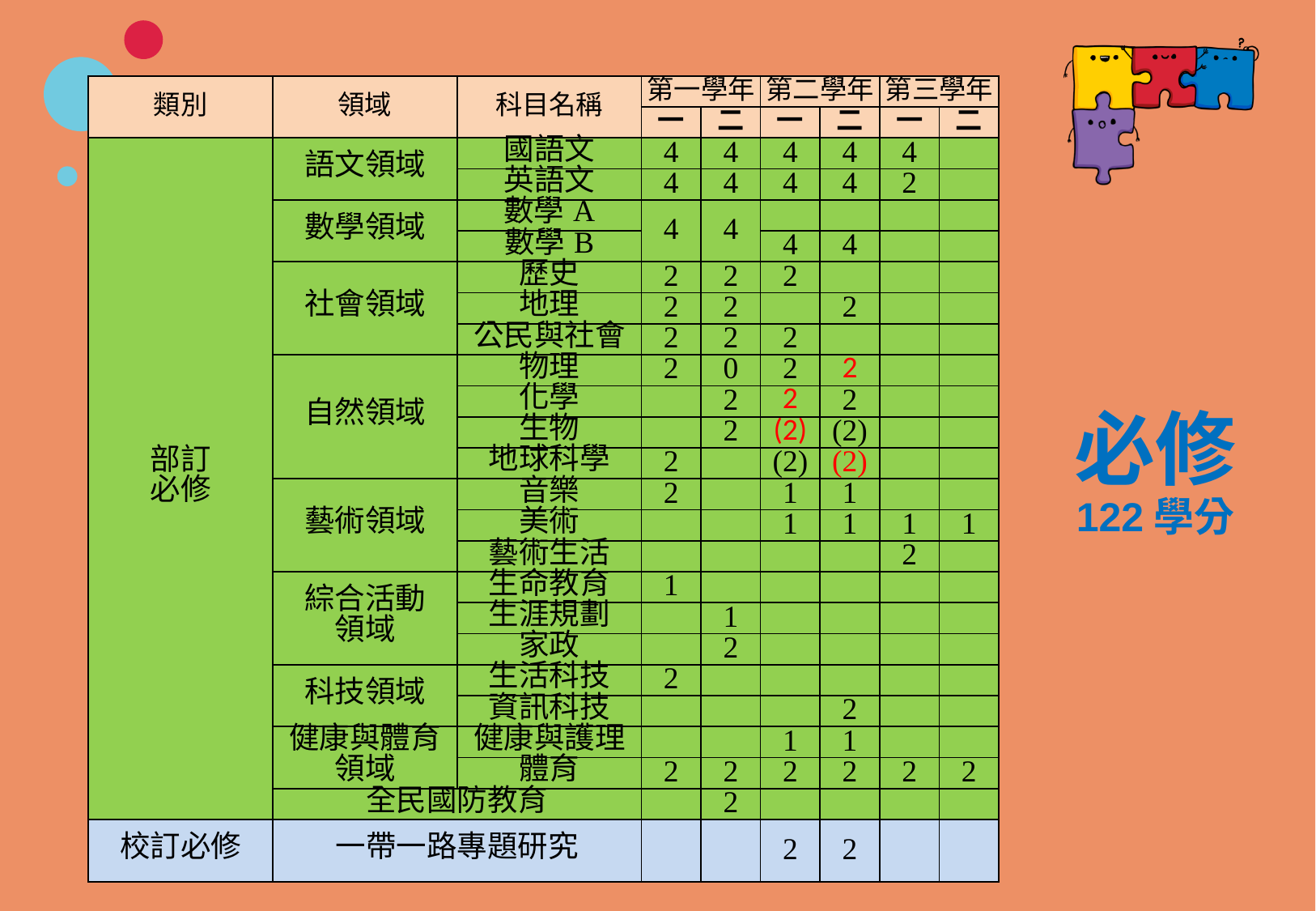

| 類別 | 領域 | 科目名稱 | 第一學年 |  | 第二學年 |  | 第三學年 |  |
| --- | --- | --- | --- | --- | --- | --- | --- | --- |
|  |  |  | 一 | 二 | 一 | 二 | 一 | 二 |
| 部訂 必修 | 語文領域 | 國語文 | 4 | 4 | 4 | 4 | 4 |  |
|  |  | 英語文 | 4 | 4 | 4 | 4 | 2 |  |
|  | 數學領域 | 數學A | 4 | 4 |  |  |  |  |
|  |  | 數學B |  |  | 4 | 4 |  |  |
|  | 社會領域 | 歷史 | 2 | 2 | 2 |  |  |  |
|  |  | 地理 | 2 | 2 |  | 2 |  |  |
|  |  | 公民與社會 | 2 | 2 | 2 |  |  |  |
|  | 自然領域 | 物理 | 2 | 0 | 2 | 2 |  |  |
|  |  | 化學 |  | 2 | 2 | 2 |  |  |
|  |  | 生物 |  | 2 | (2) | (2) |  |  |
|  |  | 地球科學 | 2 |  | (2) | (2) |  |  |
|  | 藝術領域 | 音樂 | 2 |  | 1 | 1 |  |  |
|  |  | 美術 |  |  | 1 | 1 | 1 | 1 |
|  |  | 藝術生活 |  |  |  |  | 2 |  |
|  | 綜合活動 領域 | 生命教育 | 1 |  |  |  |  |  |
|  |  | 生涯規劃 |  | 1 |  |  |  |  |
|  |  | 家政 |  | 2 |  |  |  |  |
|  | 科技領域 | 生活科技 | 2 |  |  |  |  |  |
|  |  | 資訊科技 |  |  |  | 2 |  |  |
|  | 健康與體育 領域 | 健康與護理 |  |  | 1 | 1 |  |  |
|  |  | 體育 | 2 | 2 | 2 | 2 | 2 | 2 |
|  | 全民國防教育 |  |  | 2 |  |  |  |  |
| 校訂必修 | 一帶一路專題研究 |  |  |  | 2 | 2 |  |  |
# 必修 122學分